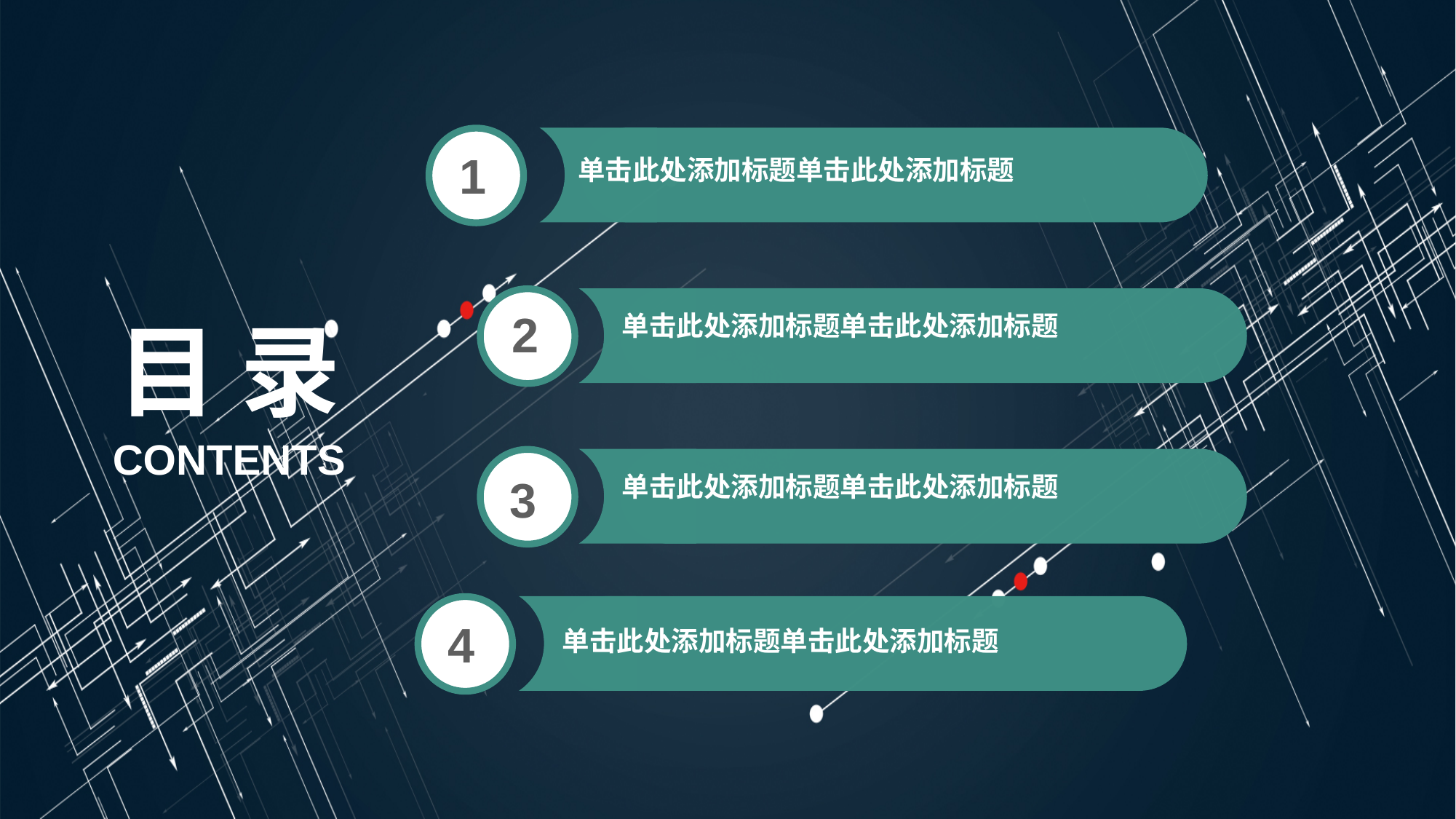

1
单击此处添加标题单击此处添加标题

2
单击此处添加标题单击此处添加标题

3
单击此处添加标题单击此处添加标题

4
单击此处添加标题单击此处添加标题
目 录
CONTENTS